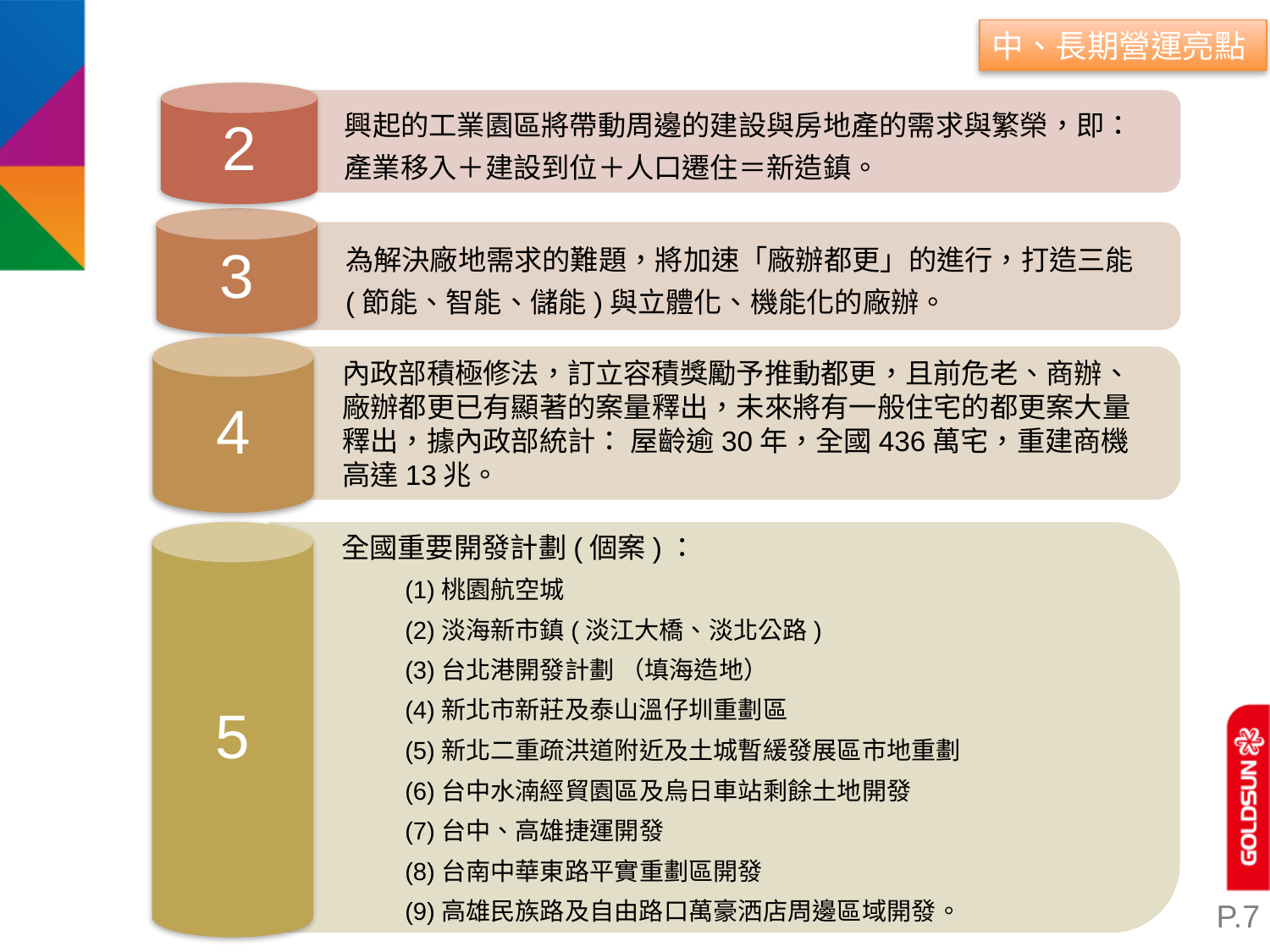

中、長期營運亮點

2

興起的工業園區將帶動周邊的建設與房地產的需求與繁榮，即：產業移入＋建設到位＋人口遷住＝新造鎮。

3

為解決廠地需求的難題，將加速「廠辦都更」的進行，打造三能(節能、智能、儲能)與立體化、機能化的廠辦。

4

內政部積極修法，訂立容積獎勵予推動都更，且前危老、商辦、廠辦都更已有顯著的案量釋出，未來將有一般住宅的都更案大量釋出，據內政部統計： 屋齡逾30年，全國436萬宅，重建商機高達13兆。

全國重要開發計劃(個案)：
(1)桃園航空城
(2)淡海新市鎮(淡江大橋、淡北公路)
(3)台北港開發計劃 （填海造地）
(4)新北市新莊及泰山溫仔圳重劃區
(5)新北二重疏洪道附近及土城暫緩發展區市地重劃
(6)台中水湳經貿園區及烏日車站剩餘土地開發
(7)台中、高雄捷運開發
(8)台南中華東路平實重劃區開發
(9)高雄民族路及自由路口萬豪洒店周邊區域開發。

5
P.7